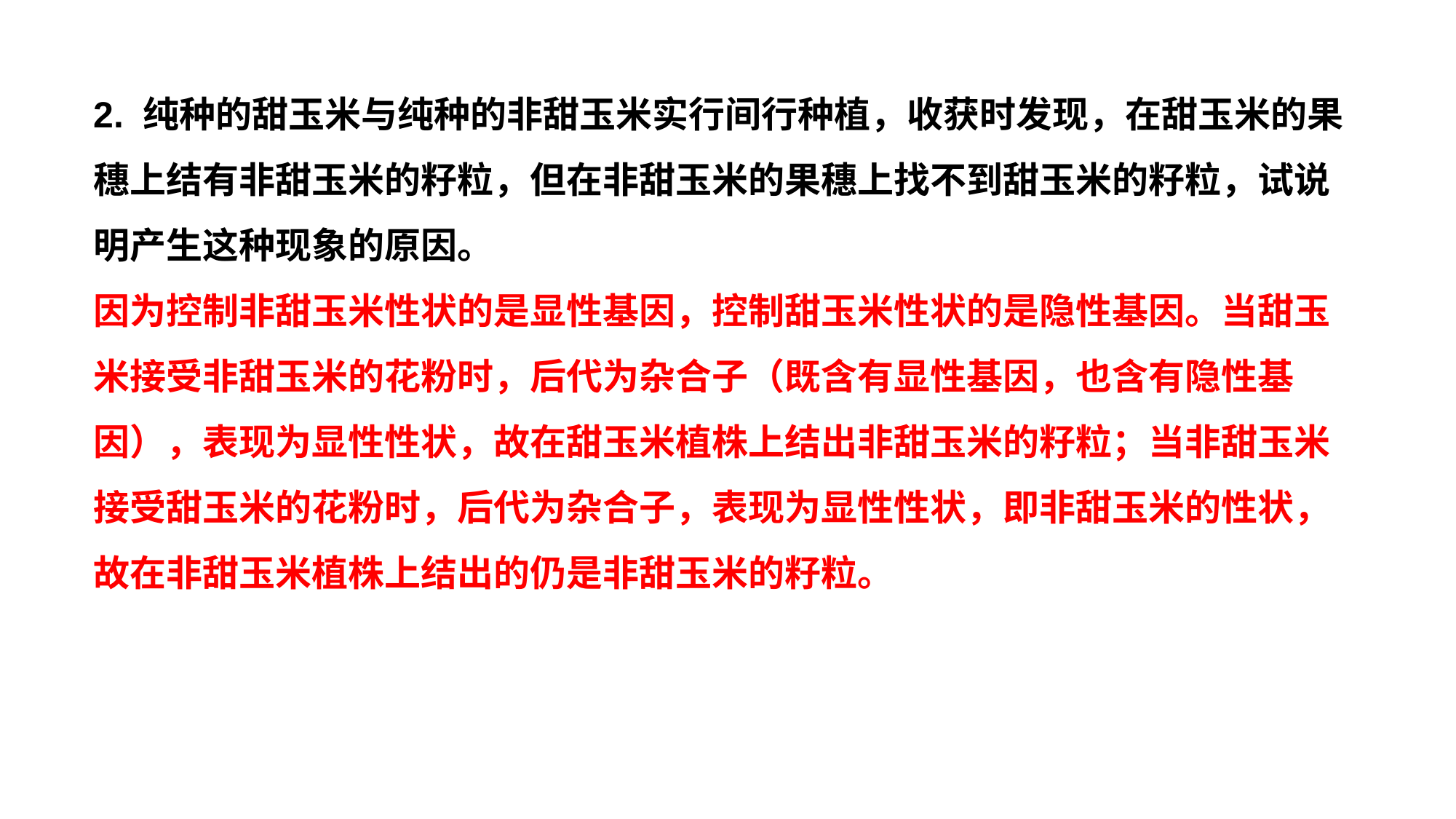

2. 纯种的甜玉米与纯种的非甜玉米实行间行种植，收获时发现，在甜玉米的果穗上结有非甜玉米的籽粒，但在非甜玉米的果穗上找不到甜玉米的籽粒，试说明产生这种现象的原因。
因为控制非甜玉米性状的是显性基因，控制甜玉米性状的是隐性基因。当甜玉米接受非甜玉米的花粉时，后代为杂合子（既含有显性基因，也含有隐性基因），表现为显性性状，故在甜玉米植株上结出非甜玉米的籽粒；当非甜玉米接受甜玉米的花粉时，后代为杂合子，表现为显性性状，即非甜玉米的性状，故在非甜玉米植株上结出的仍是非甜玉米的籽粒。